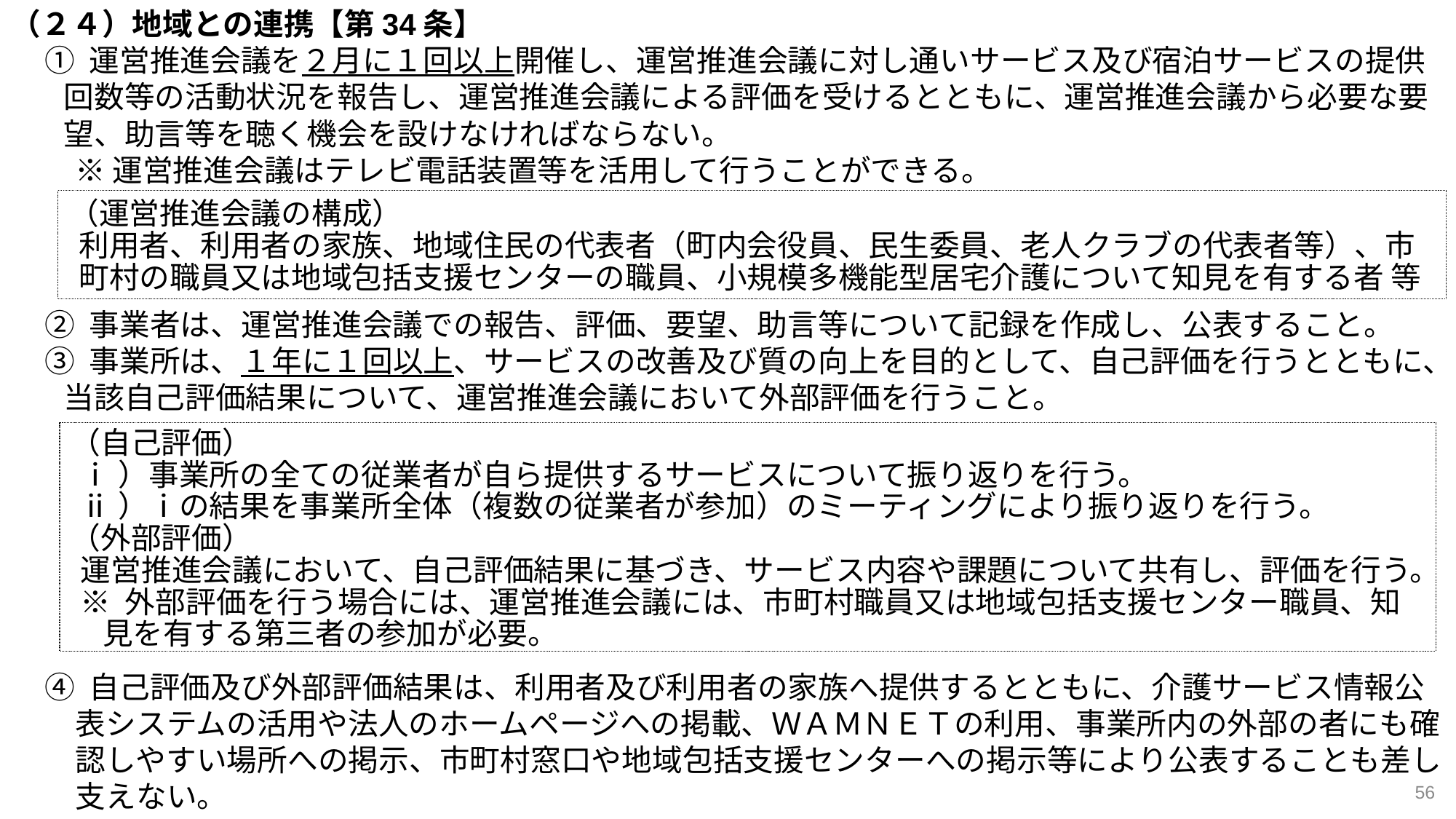

（２４）地域との連携【第34条】
① 運営推進会議を２月に１回以上開催し、運営推進会議に対し通いサービス及び宿泊サービスの提供回数等の活動状況を報告し、運営推進会議による評価を受けるとともに、運営推進会議から必要な要望、助言等を聴く機会を設けなければならない。
　※ 運営推進会議はテレビ電話装置等を活用して行うことができる。

② 事業者は、運営推進会議での報告、評価、要望、助言等について記録を作成し、公表すること。
③ 事業所は、１年に１回以上、サービスの改善及び質の向上を目的として、自己評価を行うとともに、当該自己評価結果について、運営推進会議において外部評価を行うこと。

④ 自己評価及び外部評価結果は、利用者及び利用者の家族へ提供するとともに、介護サービス情報公表システムの活用や法人のホームページへの掲載、ＷＡＭＮＥＴの利用、事業所内の外部の者にも確認しやすい場所への掲示、市町村窓口や地域包括支援センターへの掲示等により公表することも差し支えない。

（運営推進会議の構成）
利用者、利用者の家族、地域住民の代表者（町内会役員、民生委員、老人クラブの代表者等）、市町村の職員又は地域包括支援センターの職員、小規模多機能型居宅介護について知見を有する者 等
（自己評価）
ⅰ）事業所の全ての従業者が自ら提供するサービスについて振り返りを行う。
ⅱ）ⅰの結果を事業所全体（複数の従業者が参加）のミーティングにより振り返りを行う。
（外部評価）
運営推進会議において、自己評価結果に基づき、サービス内容や課題について共有し、評価を行う。
※ 外部評価を行う場合には、運営推進会議には、市町村職員又は地域包括支援センター職員、知見を有する第三者の参加が必要。
56